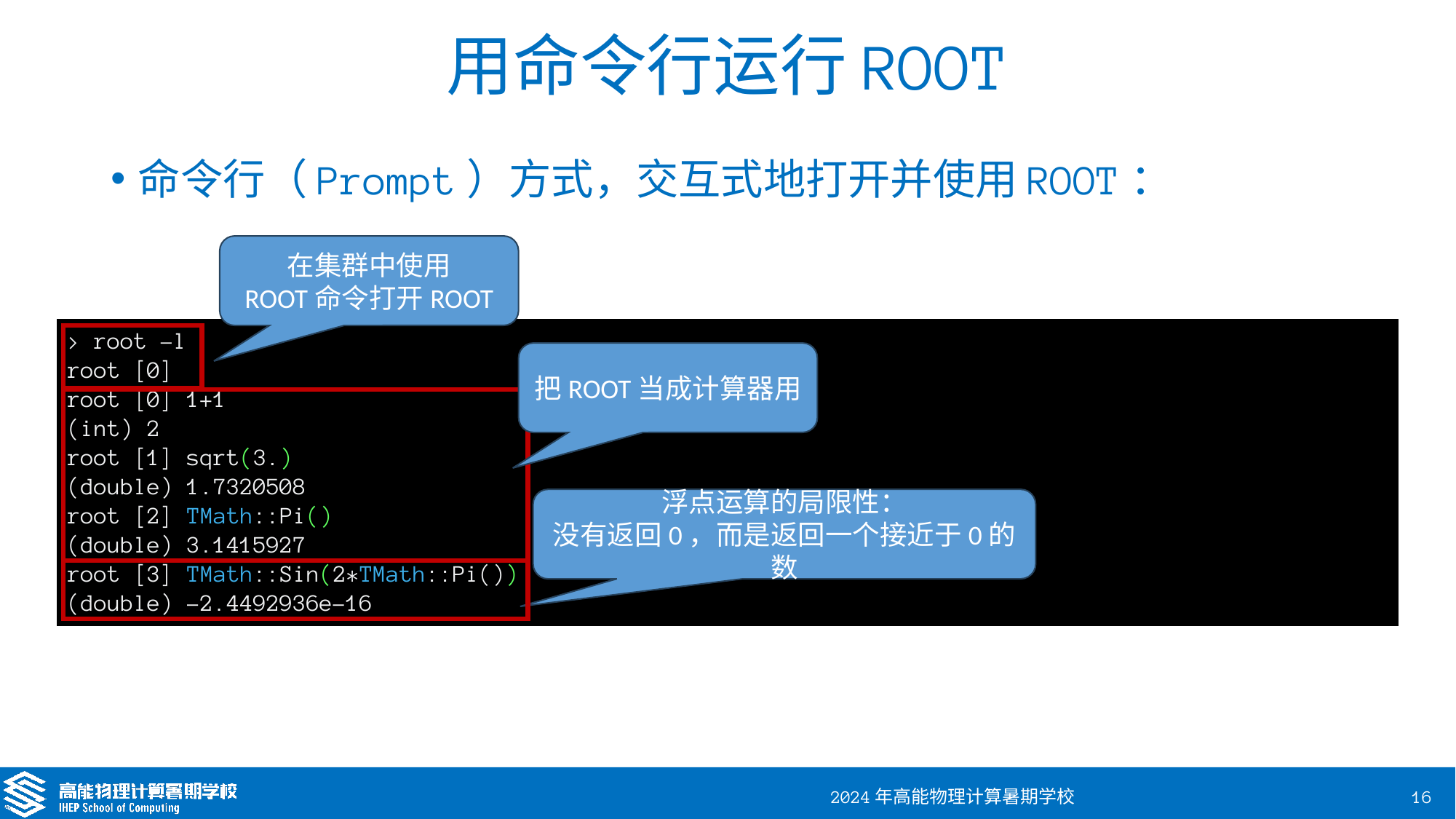

# 用命令行运行ROOT
命令行（Prompt）方式，交互式地打开并使用ROOT：
在集群中使用
ROOT命令打开ROOT
> root –l
root [0]
root [0] 1+1
(int) 2
root [1] sqrt(3.)
(double) 1.7320508
root [2] TMath::Pi()
(double) 3.1415927
root [3] TMath::Sin(2*TMath::Pi())
(double) -2.4492936e-16

把ROOT当成计算器用

浮点运算的局限性：
没有返回0，而是返回一个接近于0的数

2024年高能物理计算暑期学校
16